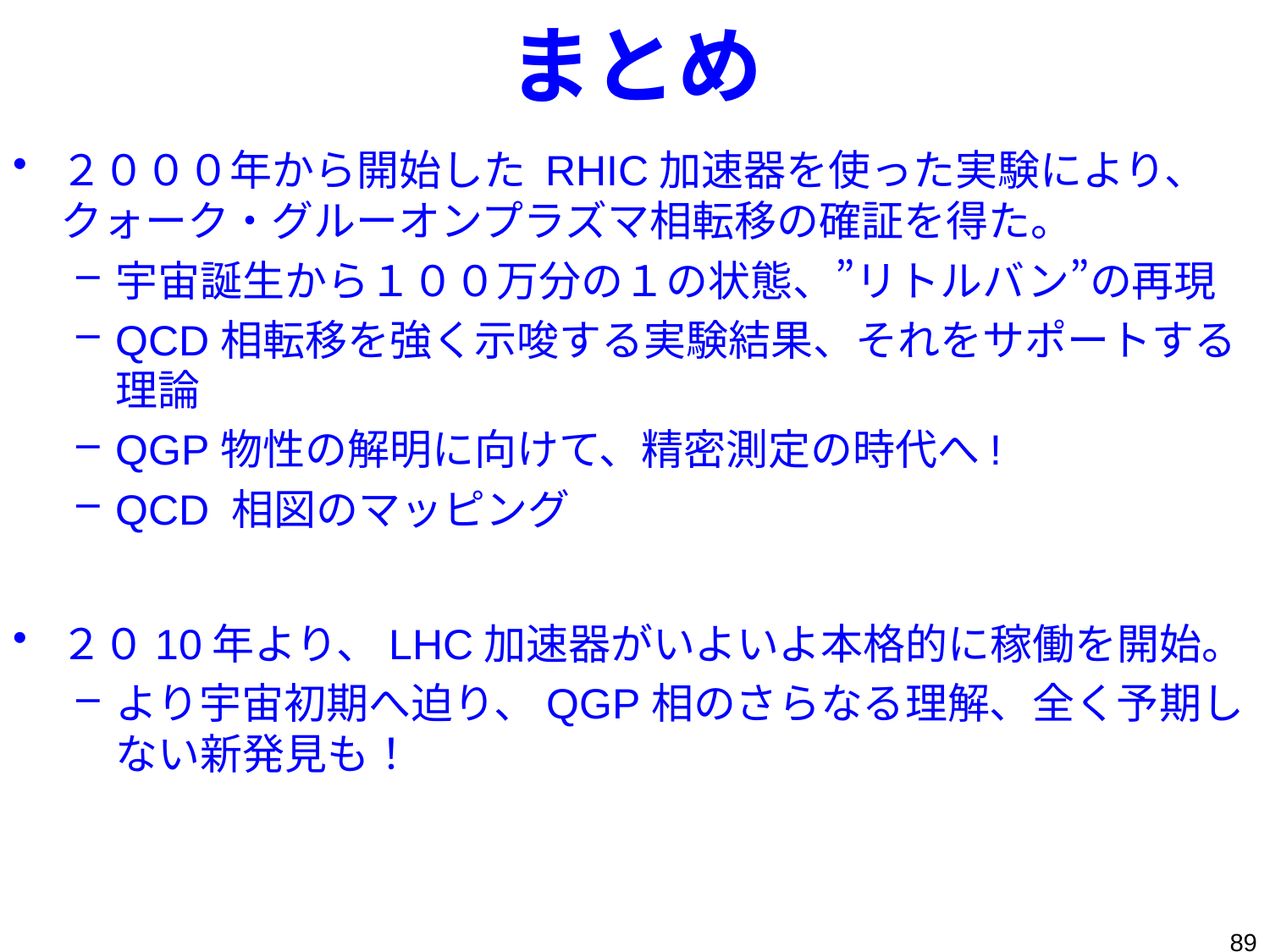

# まとめ
２０００年から開始した RHIC加速器を使った実験により、クォーク・グルーオンプラズマ相転移の確証を得た。
宇宙誕生から１００万分の１の状態、”リトルバン”の再現
QCD相転移を強く示唆する実験結果、それをサポートする理論
QGP物性の解明に向けて、精密測定の時代へ!
QCD 相図のマッピング

２０10年より、LHC加速器がいよいよ本格的に稼働を開始。
より宇宙初期へ迫り、QGP相のさらなる理解、全く予期しない新発見も！

89